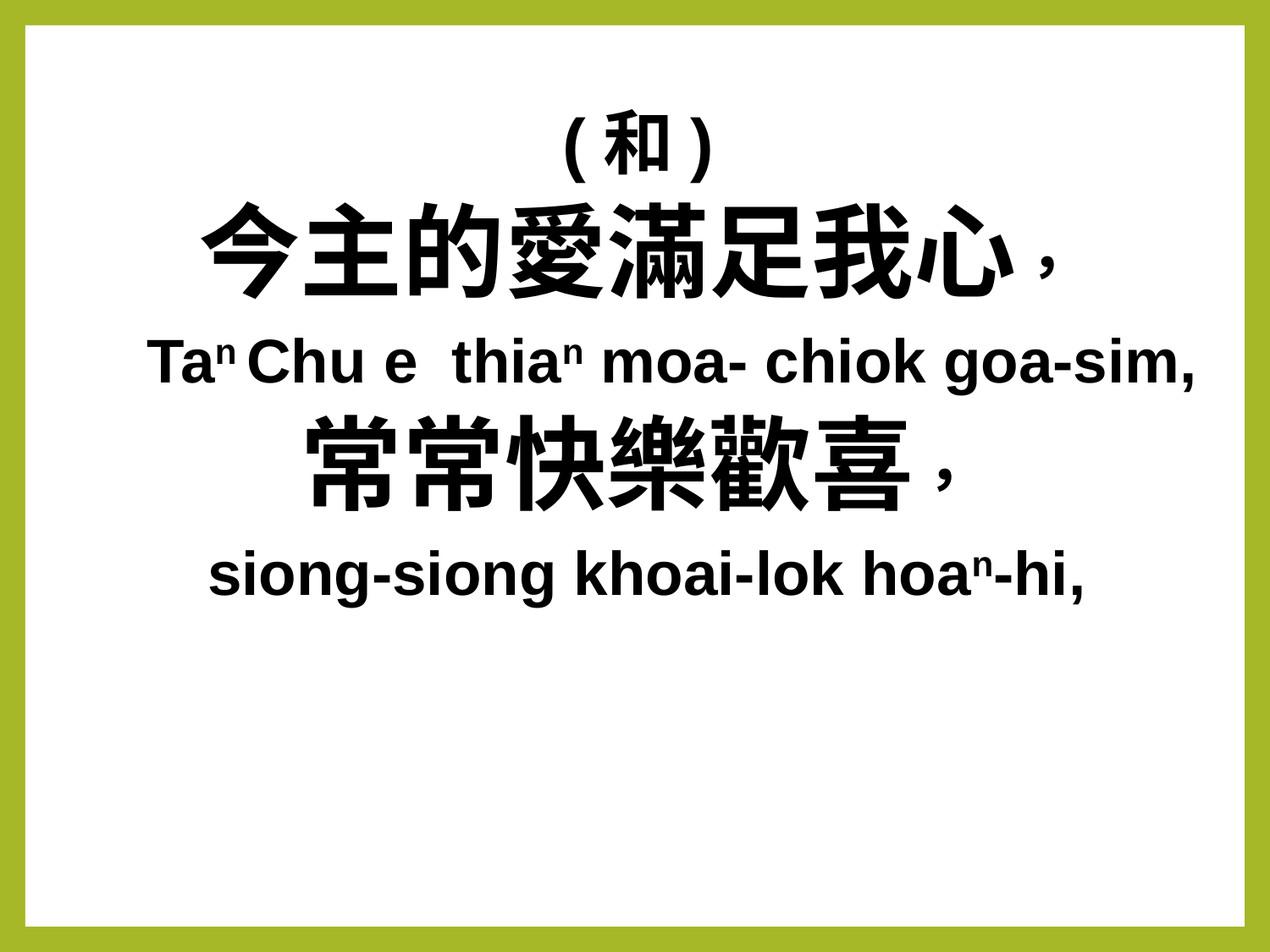

(和)
今主的愛滿足我心，
    Tan Chu e  thian moa- chiok goa-sim,
常常快樂歡喜，
 siong-siong khoai-lok hoan-hi,